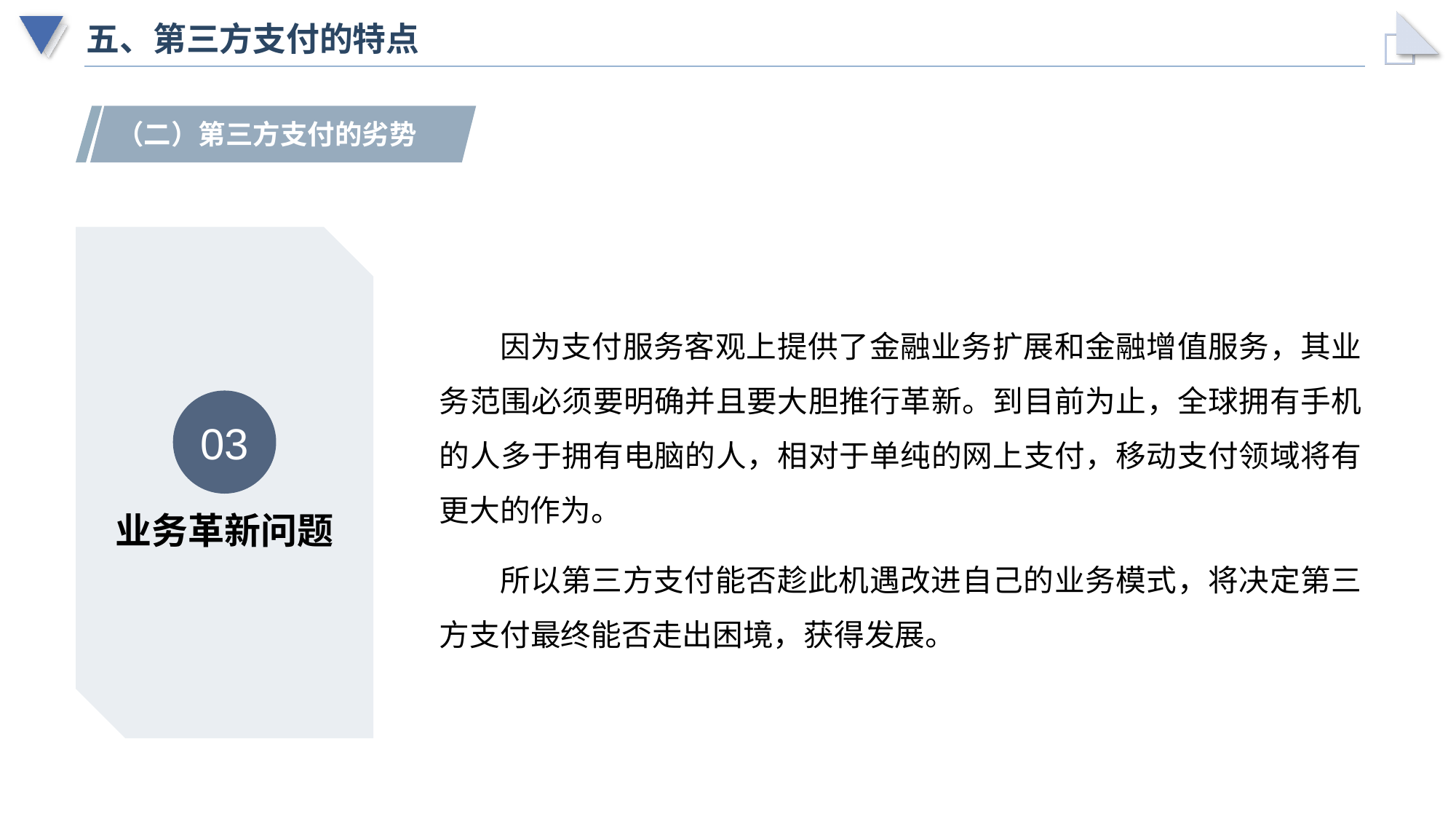

# 五、第三方支付的特点

（二）第三方支付的劣势

因为支付服务客观上提供了金融业务扩展和金融增值服务，其业务范围必须要明确并且要大胆推行革新。到目前为止，全球拥有手机的人多于拥有电脑的人，相对于单纯的网上支付，移动支付领域将有更大的作为。
所以第三方支付能否趁此机遇改进自己的业务模式，将决定第三方支付最终能否走出困境，获得发展。
03
业务革新问题